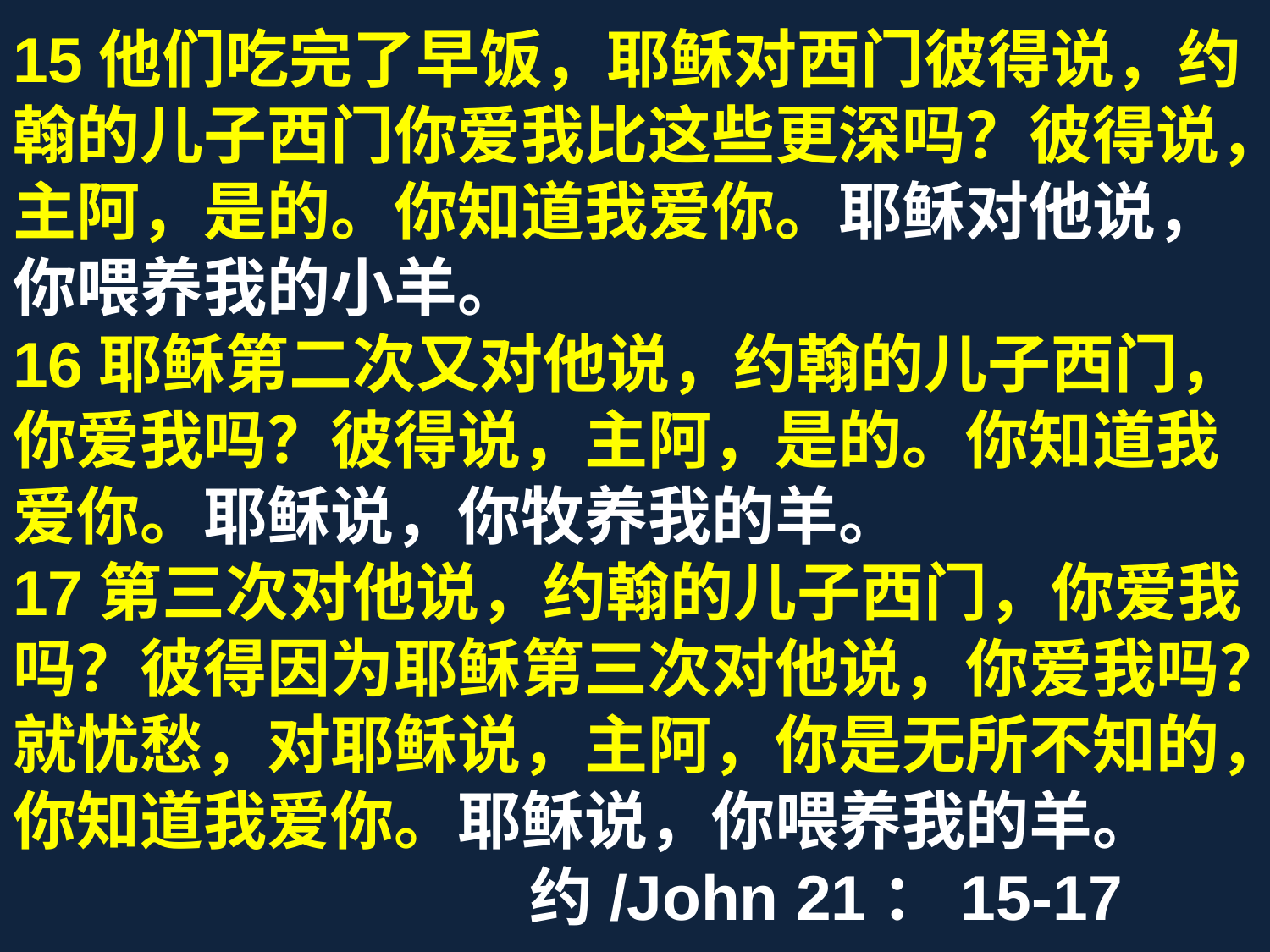

15他们吃完了早饭，耶稣对西门彼得说，约翰的儿子西门你爱我比这些更深吗？彼得说，主阿，是的。你知道我爱你。耶稣对他说，你喂养我的小羊。
16耶稣第二次又对他说，约翰的儿子西门，你爱我吗？彼得说，主阿，是的。你知道我爱你。耶稣说，你牧养我的羊。
17第三次对他说，约翰的儿子西门，你爱我吗？彼得因为耶稣第三次对他说，你爱我吗？就忧愁，对耶稣说，主阿，你是无所不知的，你知道我爱你。耶稣说，你喂养我的羊。
                                    约/John 21：15-17